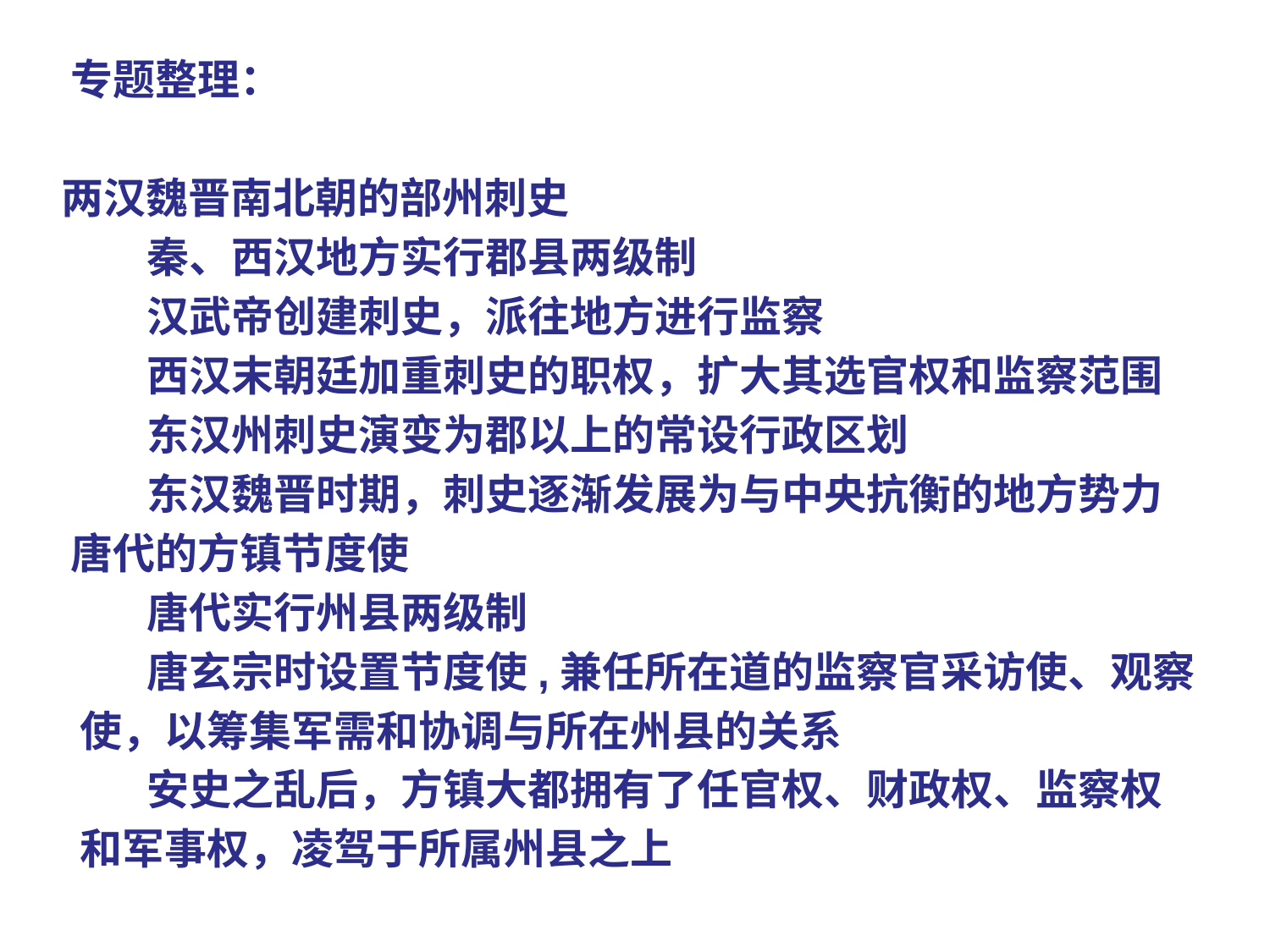

专题整理：

    两汉魏晋南北朝的部州刺史
             秦、西汉地方实行郡县两级制
             汉武帝创建刺史，派往地方进行监察
             西汉末朝廷加重刺史的职权，扩大其选官权和监察范围
             东汉州刺史演变为郡以上的常设行政区划
             东汉魏晋时期，刺史逐渐发展为与中央抗衡的地方势力
     唐代的方镇节度使
             唐代实行州县两级制
             唐玄宗时设置节度使,兼任所在道的监察官采访使、观察
      使，以筹集军需和协调与所在州县的关系
             安史之乱后，方镇大都拥有了任官权、财政权、监察权
      和军事权，凌驾于所属州县之上